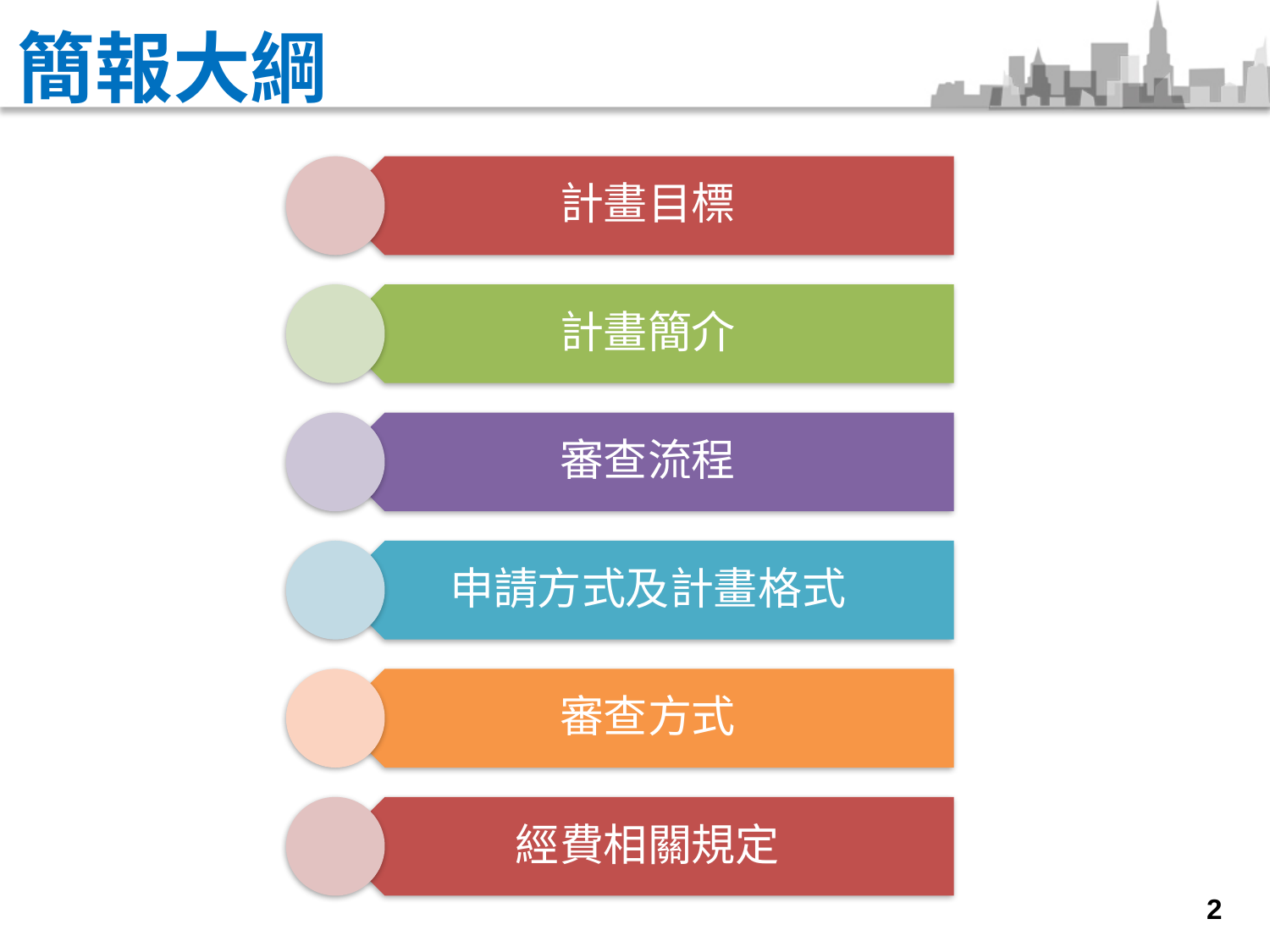

# 簡報大綱
計畫目標
計畫簡介
審查流程
申請方式及計畫格式
審查方式
經費相關規定
2